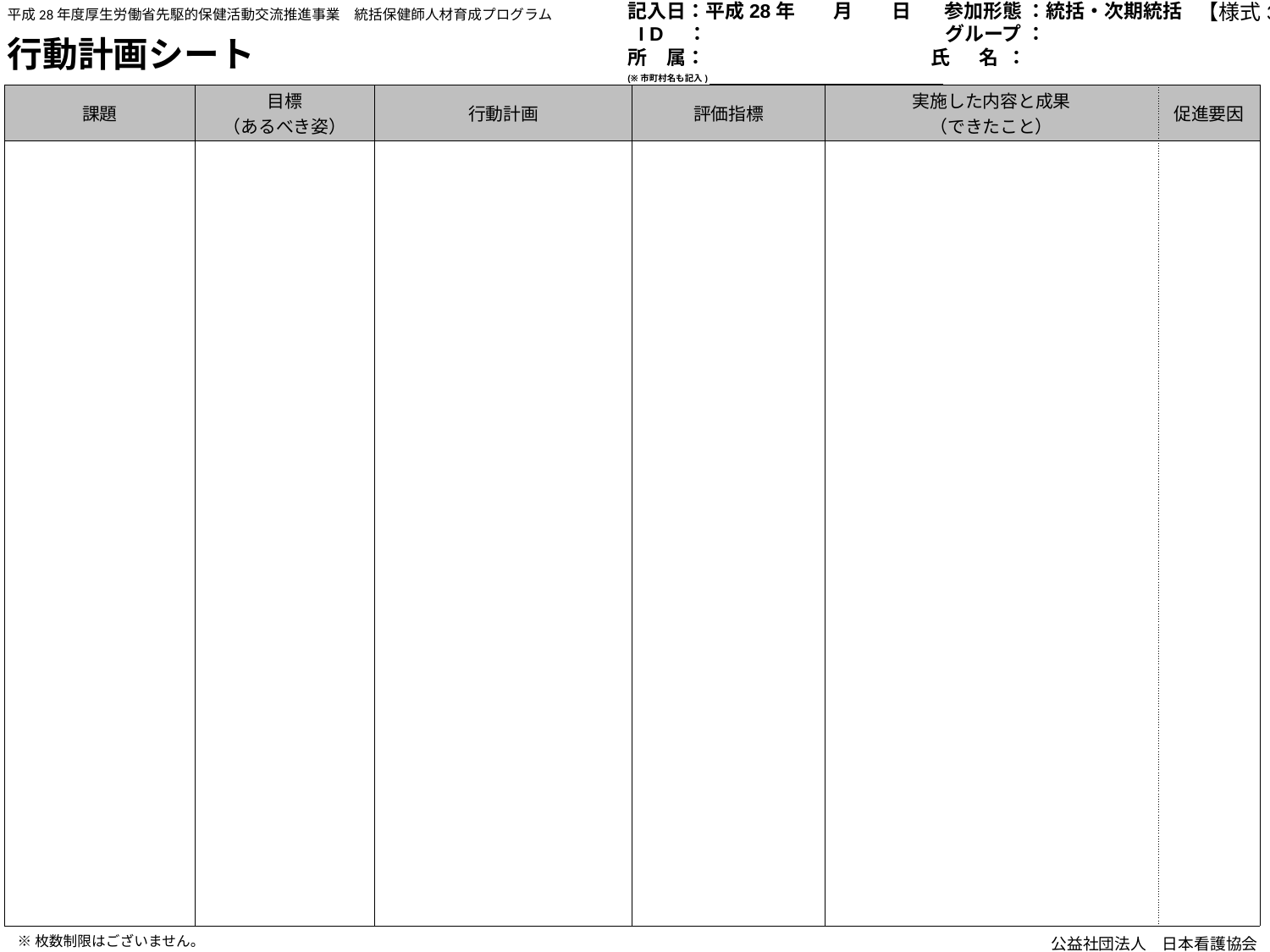

平成28年度厚生労働省先駆的保健活動交流推進事業　統括保健師人材育成プログラム
記入日：平成28年　　月　　日　   参加形態 ：統括・次期統括
  I D　：　　　　　　　　　　　　 グループ ：
所　属：　　　　　      　　　　　 氏　  名  ：
(※市町村名も記入)

【様式3】
行動計画シート
| 課題 | 目標 （あるべき姿） | 行動計画 | 評価指標 | 実施した内容と成果 （できたこと） | 促進要因 |
| --- | --- | --- | --- | --- | --- |
|  |  |  |  |  |  |

※枚数制限はございません。
公益社団法人　日本看護協会